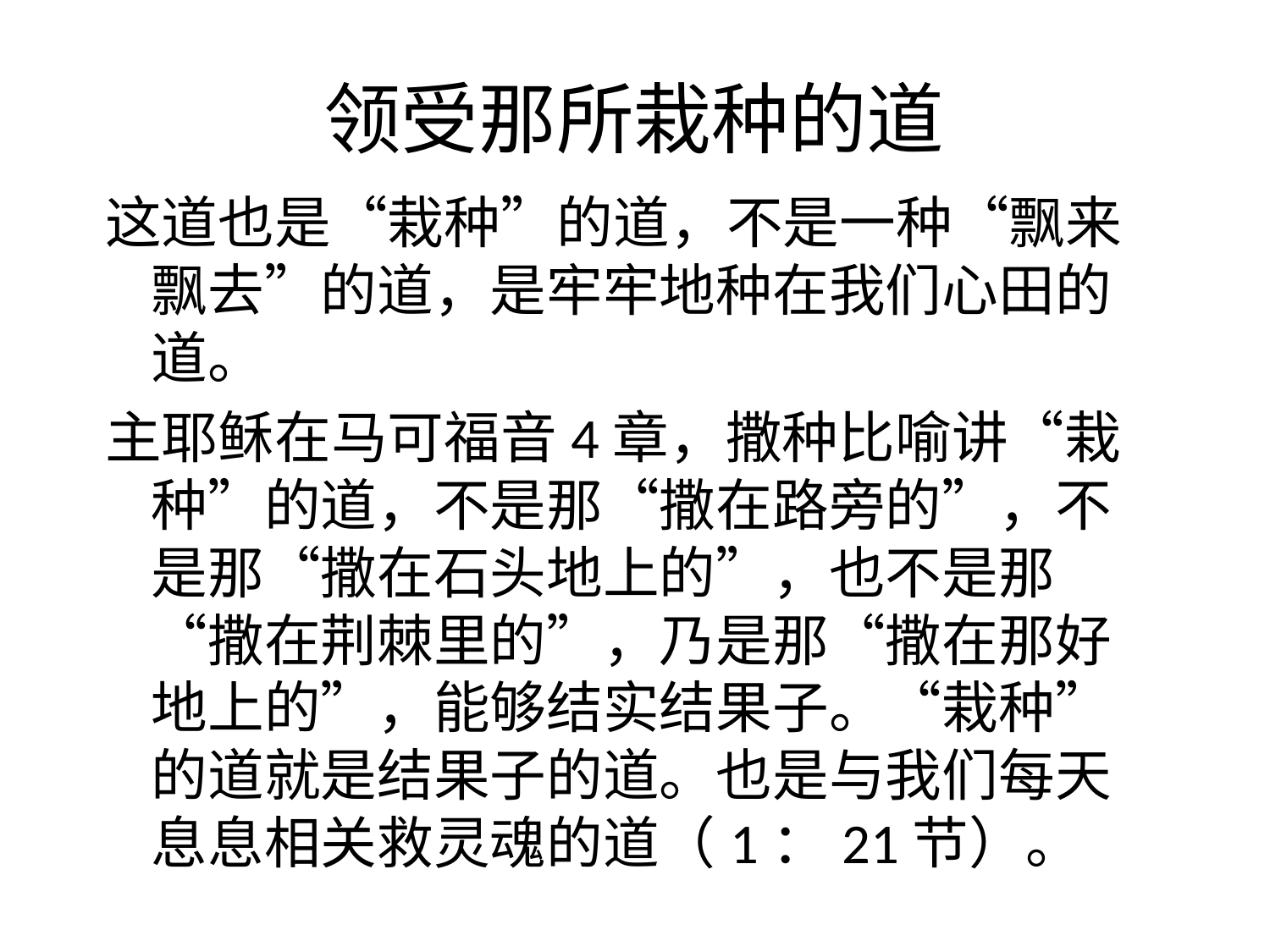

# 领受那所栽种的道
这道也是“栽种”的道，不是一种“飘来飘去”的道，是牢牢地种在我们心田的道。
主耶稣在马可福音4章，撒种比喻讲“栽种”的道，不是那“撒在路旁的”，不是那“撒在石头地上的”，也不是那“撒在荆棘里的”，乃是那“撒在那好地上的”，能够结实结果子。“栽种”的道就是结果子的道。也是与我们每天息息相关救灵魂的道（1：21节）。